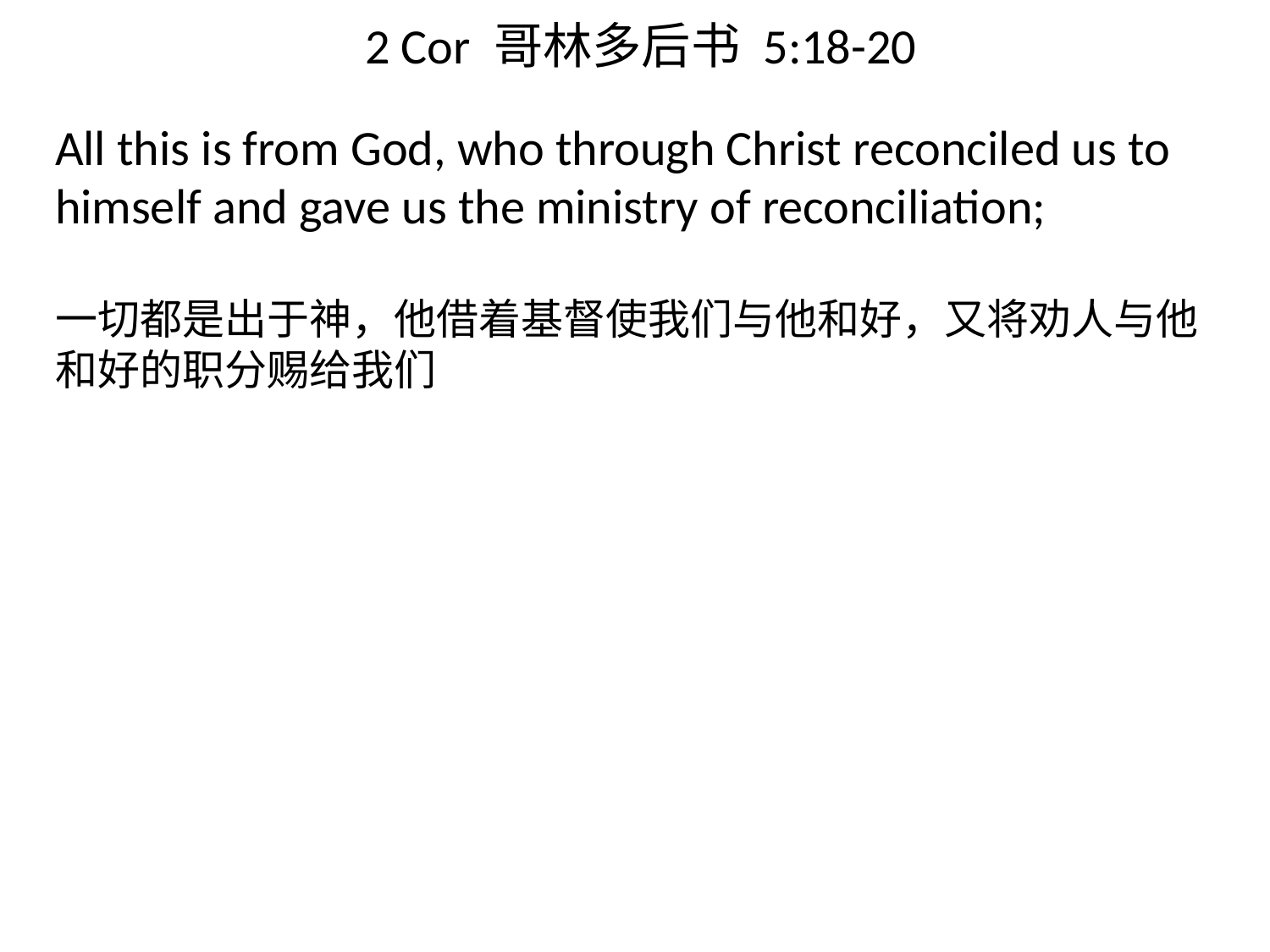

# 2 Cor 哥林多后书 5:18-20

All this is from God, who through Christ reconciled us to himself and gave us the ministry of reconciliation;

一切都是出于神，他借着基督使我们与他和好，又将劝人与他和好的职分赐给我们